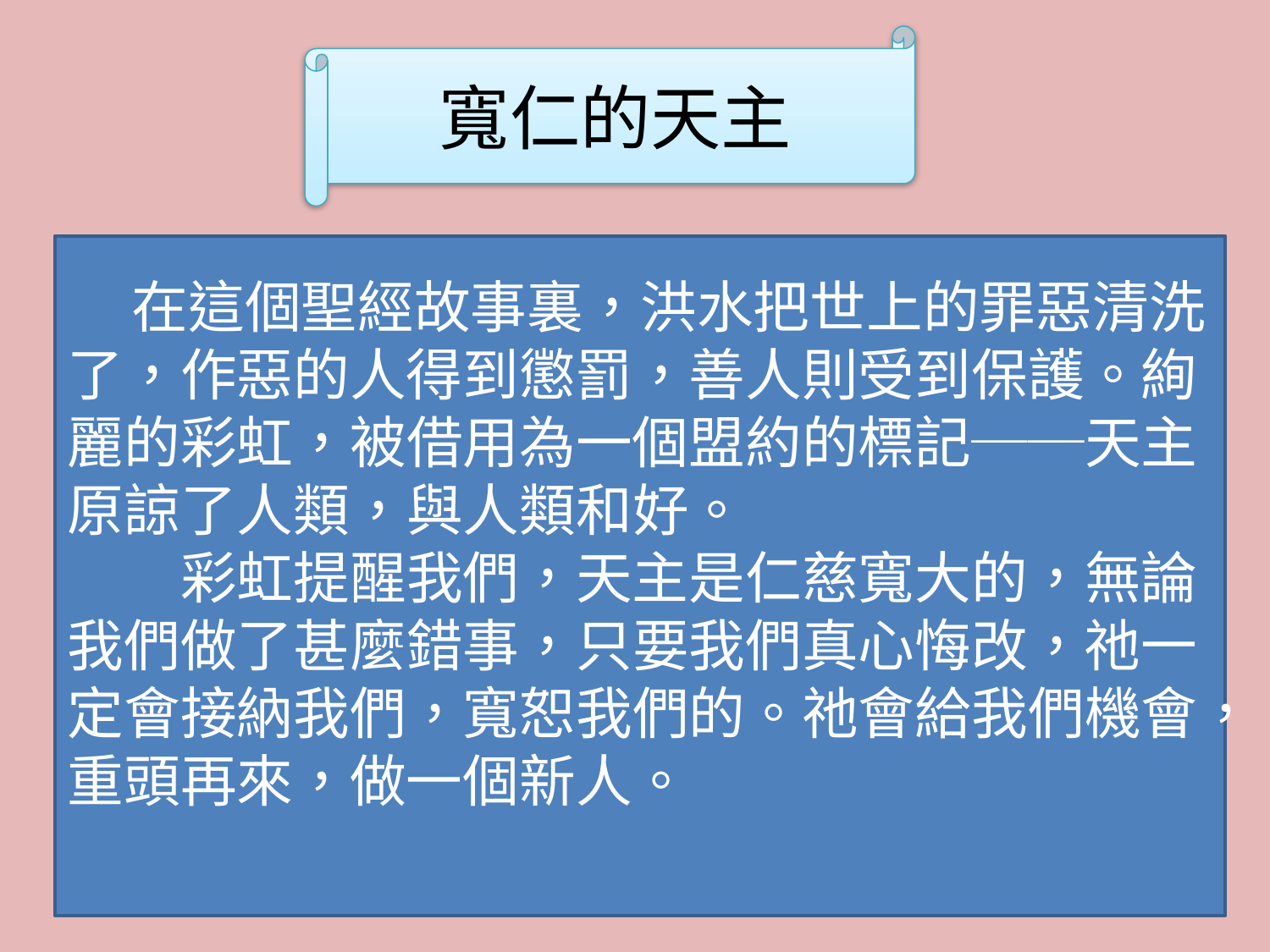

寬仁的天主
    在這個聖經故事裏，洪水把世上的罪惡清洗了，作惡的人得到懲罰，善人則受到保護。絢麗的彩虹，被借用為一個盟約的標記──天主原諒了人類，與人類和好。
　　彩虹提醒我們，天主是仁慈寬大的，無論我們做了甚麼錯事，只要我們真心悔改，祂一定會接納我們，寬恕我們的。祂會給我們機會，重頭再來，做一個新人。